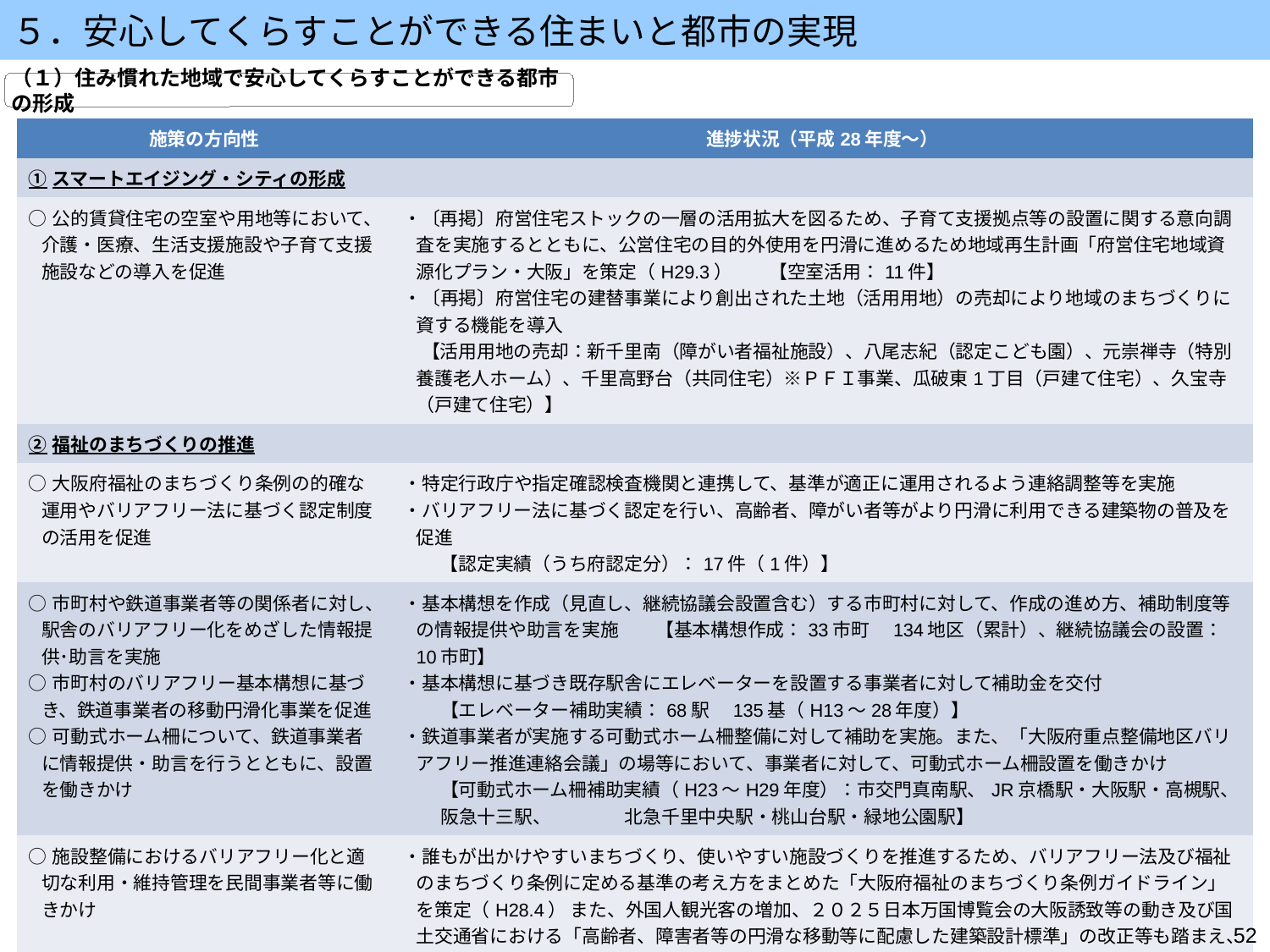

５．安心してくらすことができる住まいと都市の実現
（１）住み慣れた地域で安心してくらすことができる都市の形成
| 施策の方向性 | 進捗状況（平成28年度～） |
| --- | --- |
| ①スマートエイジング・シティの形成 |  |
| ○公的賃貸住宅の空室や用地等において、介護・医療、生活支援施設や子育て支援施設などの導入を促進 | ・〔再掲〕府営住宅ストックの一層の活用拡大を図るため、子育て支援拠点等の設置に関する意向調査を実施するとともに、公営住宅の目的外使用を円滑に進めるため地域再生計画「府営住宅地域資源化プラン・大阪」を策定（H29.3）　　【空室活用：11件】 ・〔再掲〕府営住宅の建替事業により創出された土地（活用用地）の売却により地域のまちづくりに資する機能を導入　　　 　【活用用地の売却：新千里南（障がい者福祉施設）、八尾志紀（認定こども園）、元崇禅寺（特別養護老人ホーム）、千里高野台（共同住宅）※ＰＦＩ事業、瓜破東1丁目（戸建て住宅）、久宝寺（戸建て住宅）】 |
| ②福祉のまちづくりの推進 |  |
| ○大阪府福祉のまちづくり条例の的確な運用やバリアフリー法に基づく認定制度の活用を促進 | ・特定行政庁や指定確認検査機関と連携して、基準が適正に運用されるよう連絡調整等を実施 ・バリアフリー法に基づく認定を行い、高齢者、障がい者等がより円滑に利用できる建築物の普及を促進 　　【認定実績（うち府認定分）：17件（1件）】 |
| ○市町村や鉄道事業者等の関係者に対し、駅舎のバリアフリー化をめざした情報提供･助言を実施 ○市町村のバリアフリー基本構想に基づき、鉄道事業者の移動円滑化事業を促進 ○可動式ホーム柵について、鉄道事業者に情報提供・助言を行うとともに、設置を働きかけ | ・基本構想を作成（見直し、継続協議会設置含む）する市町村に対して、作成の進め方、補助制度等の情報提供や助言を実施　　【基本構想作成：33市町　134地区（累計）、継続協議会の設置：10市町】 ・基本構想に基づき既存駅舎にエレベーターを設置する事業者に対して補助金を交付 　　【エレベーター補助実績：68駅　135基（H13～28年度）】 ・鉄道事業者が実施する可動式ホーム柵整備に対して補助を実施。また、「大阪府重点整備地区バリアフリー推進連絡会議」の場等において、事業者に対して、可動式ホーム柵設置を働きかけ 　　【可動式ホーム柵補助実績（H23～H29年度）：市交門真南駅、JR京橋駅・大阪駅・高槻駅、阪急十三駅、　　　　北急千里中央駅・桃山台駅・緑地公園駅】 |
| ○施設整備におけるバリアフリー化と適切な利用・維持管理を民間事業者等に働きかけ | ・誰もが出かけやすいまちづくり、使いやすい施設づくりを推進するため、バリアフリー法及び福祉のまちづくり条例に定める基準の考え方をまとめた「大阪府福祉のまちづくり条例ガイドライン」を策定（H28.4） また、外国人観光客の増加、２０２５日本万国博覧会の大阪誘致等の動き及び国土交通省における「高齢者、障害者等の円滑な移動等に配慮した建築設計標準」の改正等も踏まえ、同ガイドラインを改訂（H29.12) |
| ○施設のバリアフリー性能を補うソフト面の対応の必要性について、民間業界団体等との意見交換や勉強会等を実施 | ・ソフト面の対応の必要性に関する課題など、ガイドラインのスパイラルアップを図るため、障がい者団体や各種事業者団体も参加する勉強会等を開催 　　【審議会の開催：2回、条例施行状況調査検討部会の開催：3回、勉強会の開催：4回】 |
| ○誰もが分かりやすい標準案内用図記号（ピクトサイン）や外国語を併記した表示や案内の整備を促進 | ・誰もが分かりやすい案内表示を啓発するため、建築設計の事業者団体や、公共施設の設計や維持管理を担当する大阪府や市町村職員に対して、ガイドラインを活用した研修会を開催 |
52